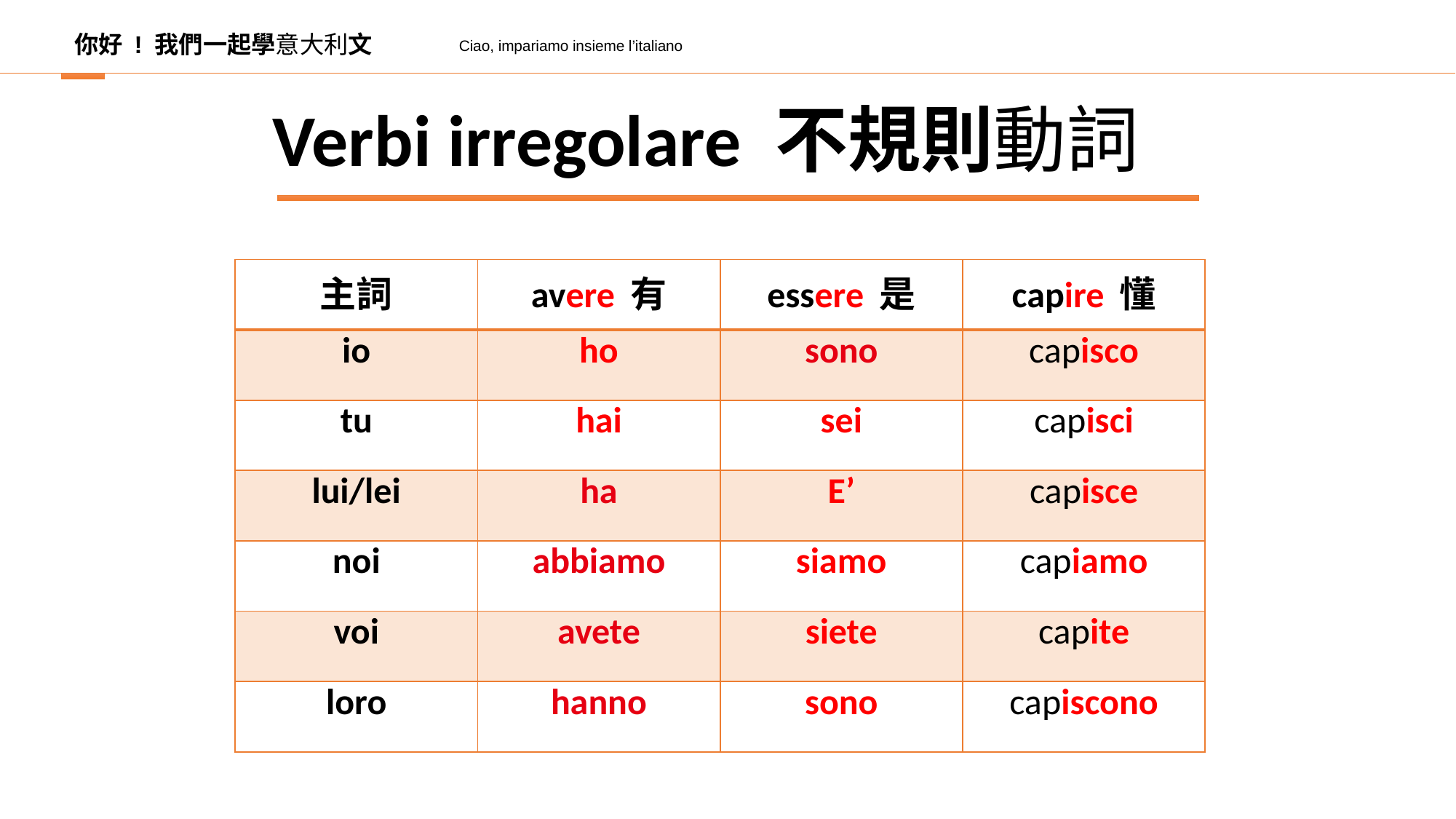

你好 ! 我們一起學意大利文
Ciao, impariamo insieme l’italiano

Verbi irregolare 不規則動詞

| 主詞 | avere 有 | essere 是 | capire 懂 |
| --- | --- | --- | --- |
| io | ho | sono | capisco |
| tu | hai | sei | capisci |
| lui/lei | ha | E’ | capisce |
| noi | abbiamo | siamo | capiamo |
| voi | avete | siete | capite |
| loro | hanno | sono | capiscono |